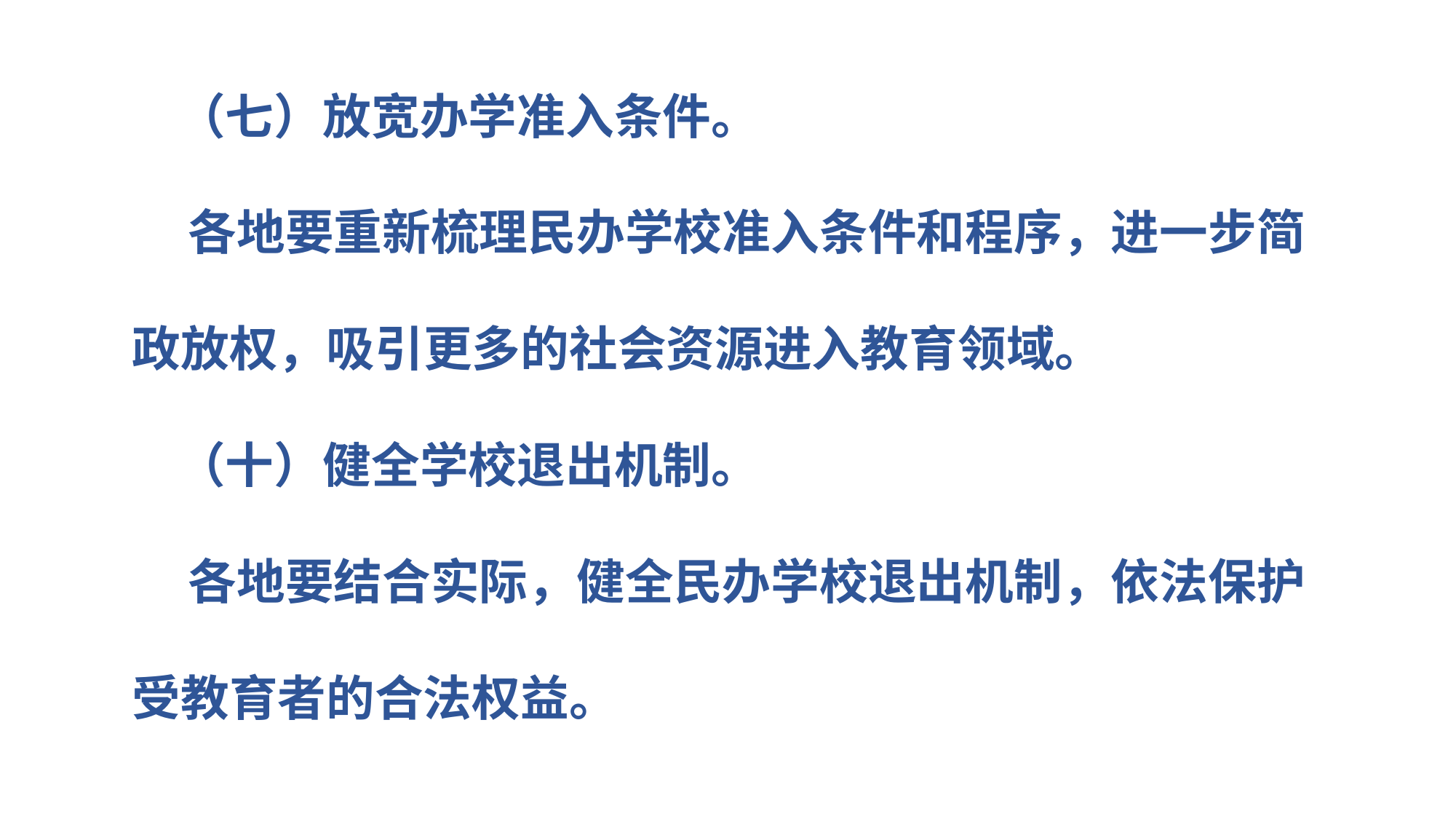

（七）放宽办学准入条件。
    各地要重新梳理民办学校准入条件和程序，进一步简政放权，吸引更多的社会资源进入教育领域。
   （十）健全学校退出机制。
    各地要结合实际，健全民办学校退出机制，依法保护受教育者的合法权益。